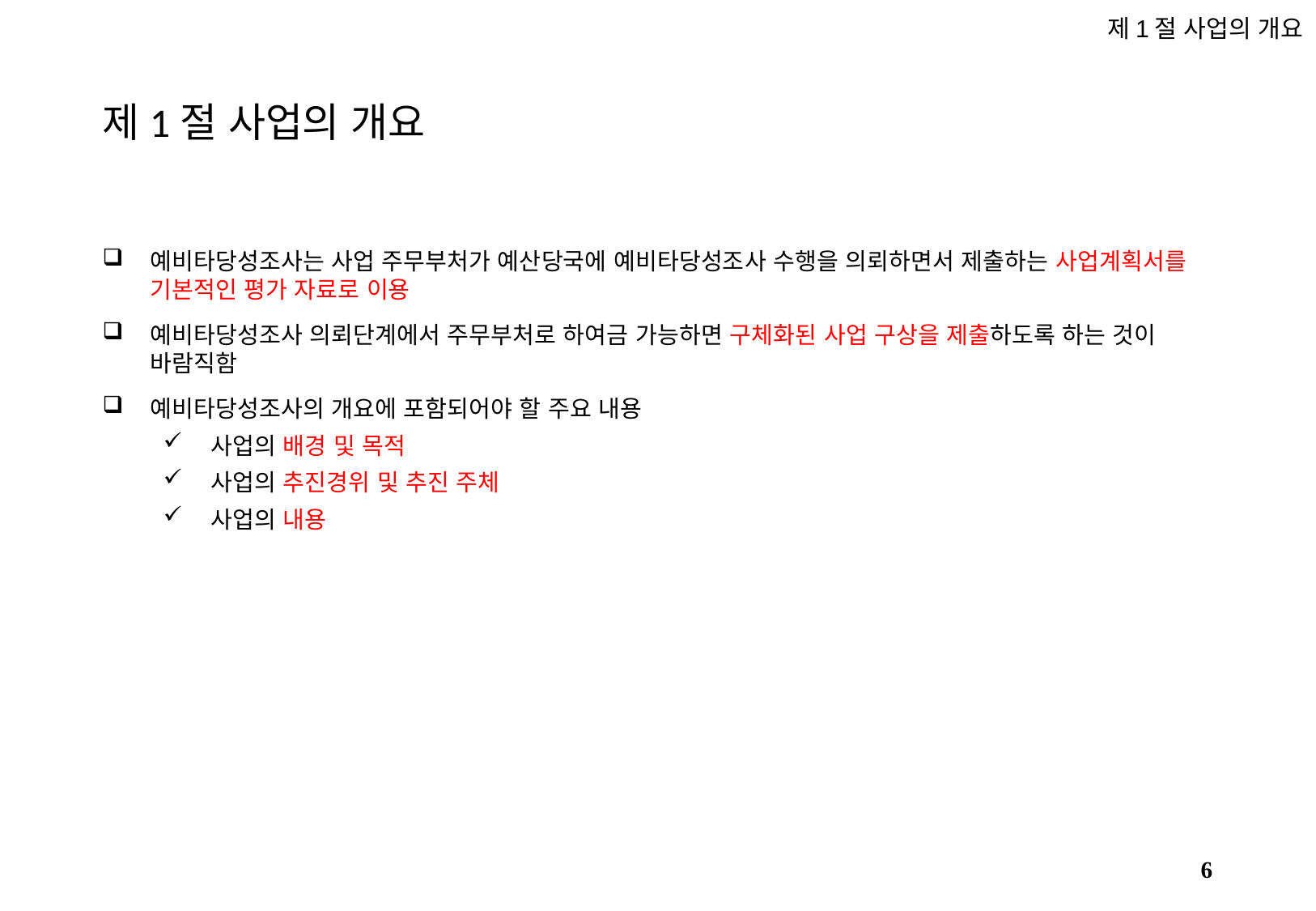

제1절 사업의 개요

# 제1절 사업의 개요
예비타당성조사는 사업 주무부처가 예산당국에 예비타당성조사 수행을 의뢰하면서 제출하는 사업계획서를 기본적인 평가 자료로 이용
예비타당성조사 의뢰단계에서 주무부처로 하여금 가능하면 구체화된 사업 구상을 제출하도록 하는 것이 바람직함
예비타당성조사의 개요에 포함되어야 할 주요 내용
사업의 배경 및 목적
사업의 추진경위 및 추진 주체
사업의 내용
6